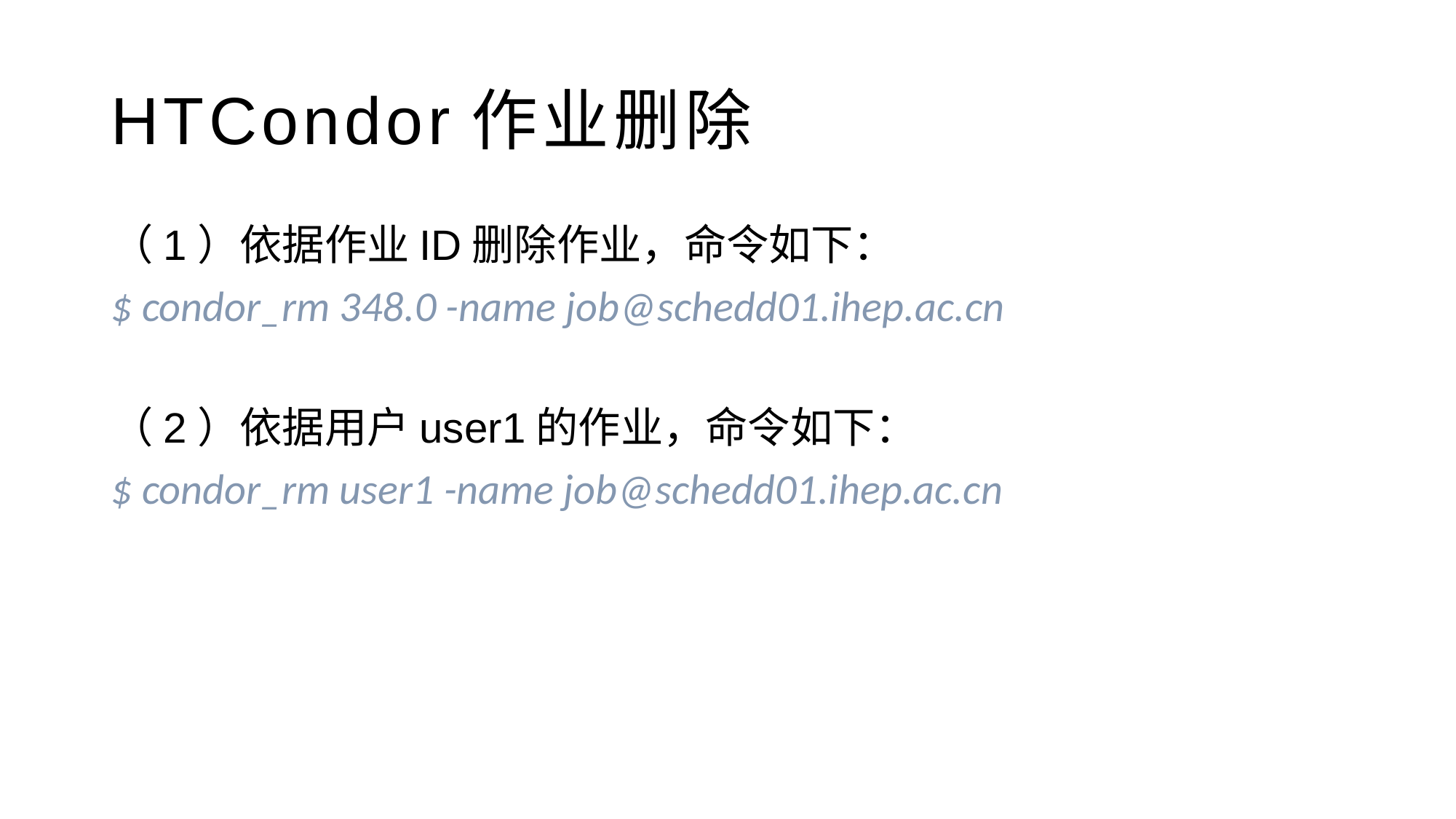

# HTCondor作业删除
（1）依据作业ID删除作业，命令如下：
$ condor_rm 348.0 -name job@schedd01.ihep.ac.cn

（2）依据用户user1的作业，命令如下：
$ condor_rm user1 -name job@schedd01.ihep.ac.cn